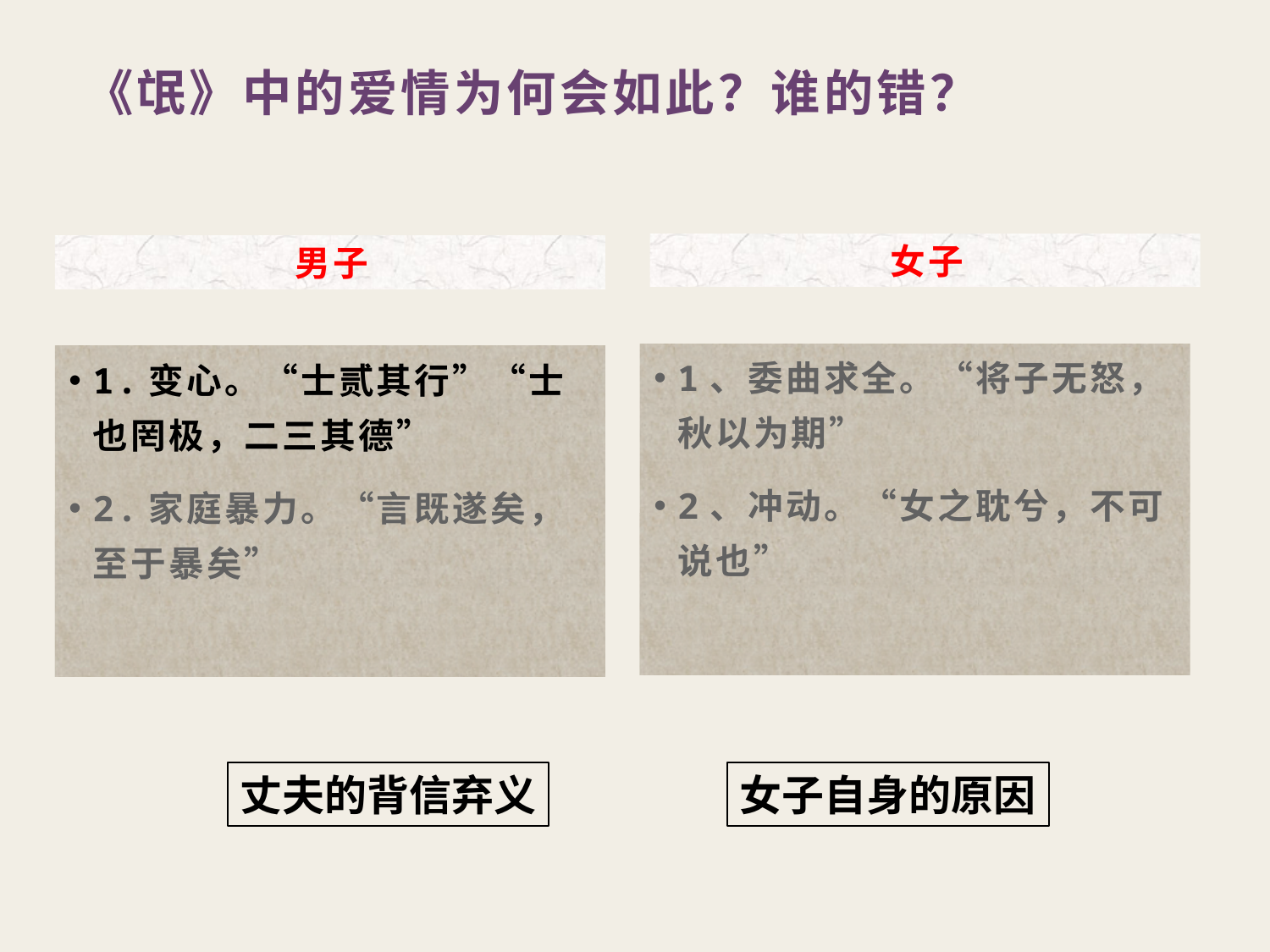

# 《氓》中的爱情为何会如此？谁的错？
女子
男子
1、委曲求全。“将子无怒，秋以为期”
2、冲动。“女之耽兮，不可说也”

1.变心。“士贰其行”“士也罔极，二三其德”
2.家庭暴力。“言既遂矣，至于暴矣”
女子自身的原因
丈夫的背信弃义